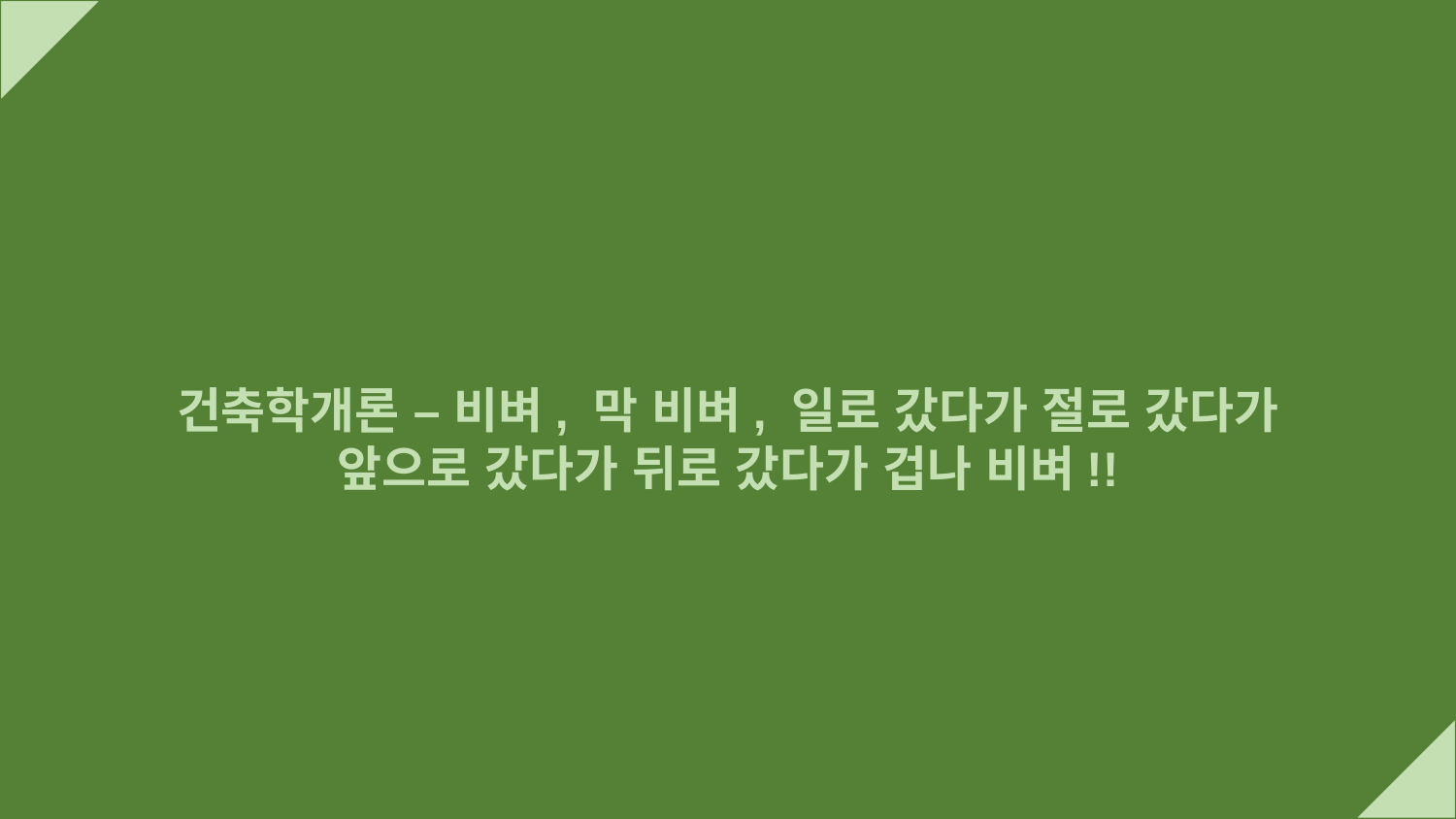

건축학개론 – 비벼, 막 비벼, 일로 갔다가 절로 갔다가 앞으로 갔다가 뒤로 갔다가 겁나 비벼!!